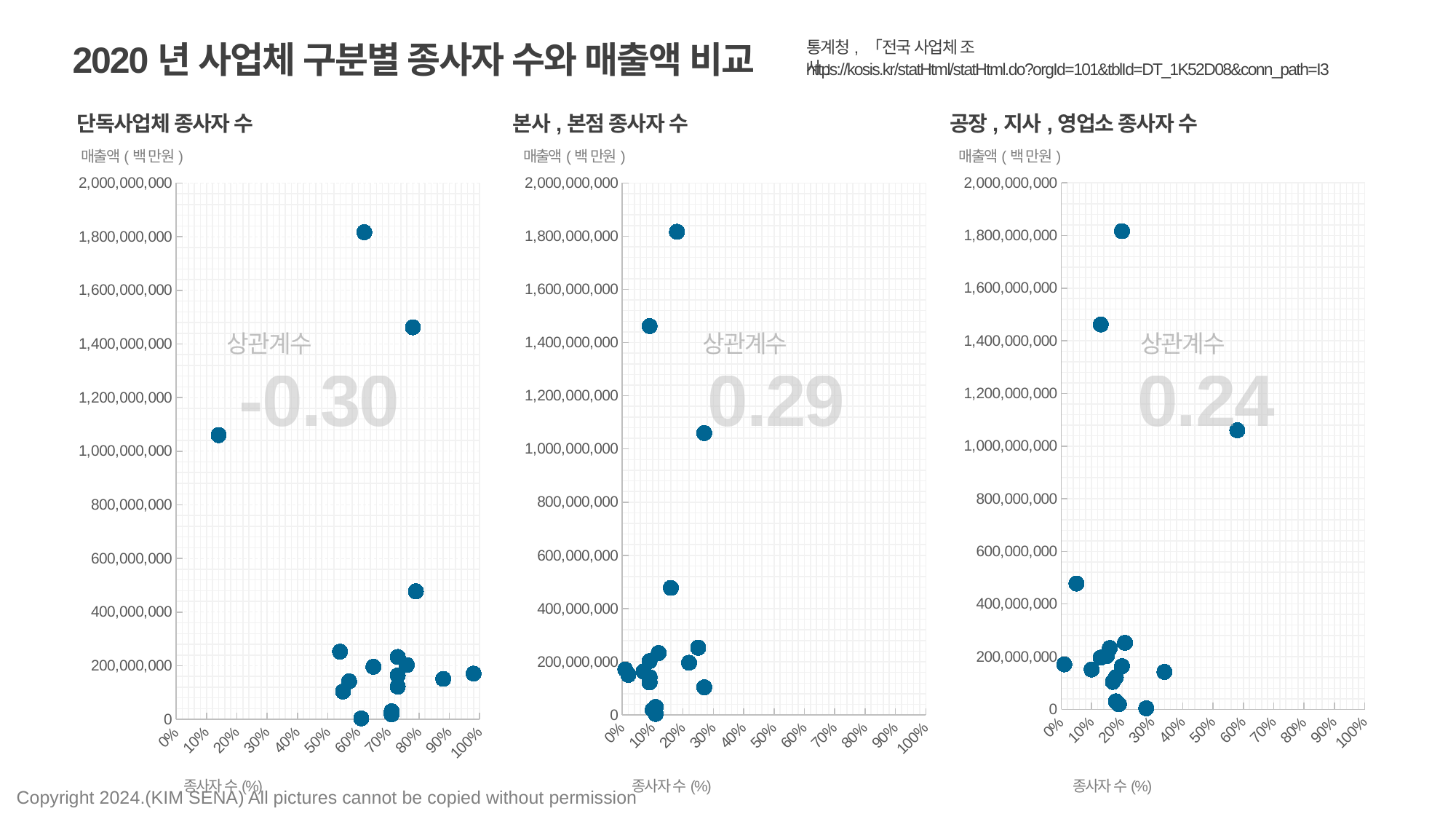

2020년 사업체 구분별 종사자 수와 매출액 비교
통계청, 「전국 사업체 조사 」
https://kosis.kr/statHtml/statHtml.do?orgId=101&tblId=DT_1K52D08&conn_path=I3
단독사업체 종사자 수
본사,본점 종사자 수
공장,지사,영업소 종사자 수
2009년 여성

2019년 여성

2019년 남성

단위  :  %
매출액(백 만원)
매출액(백 만원)
매출액(백 만원)

### Chart

| Category |  |
|---|---|

### Chart

| Category |  |
|---|---|

### Chart

| Category |  |
|---|---|
상관계수
상관계수
상관계수
-0.30
0.29
0.24
종사자 수(%)
종사자 수(%)
종사자 수(%)